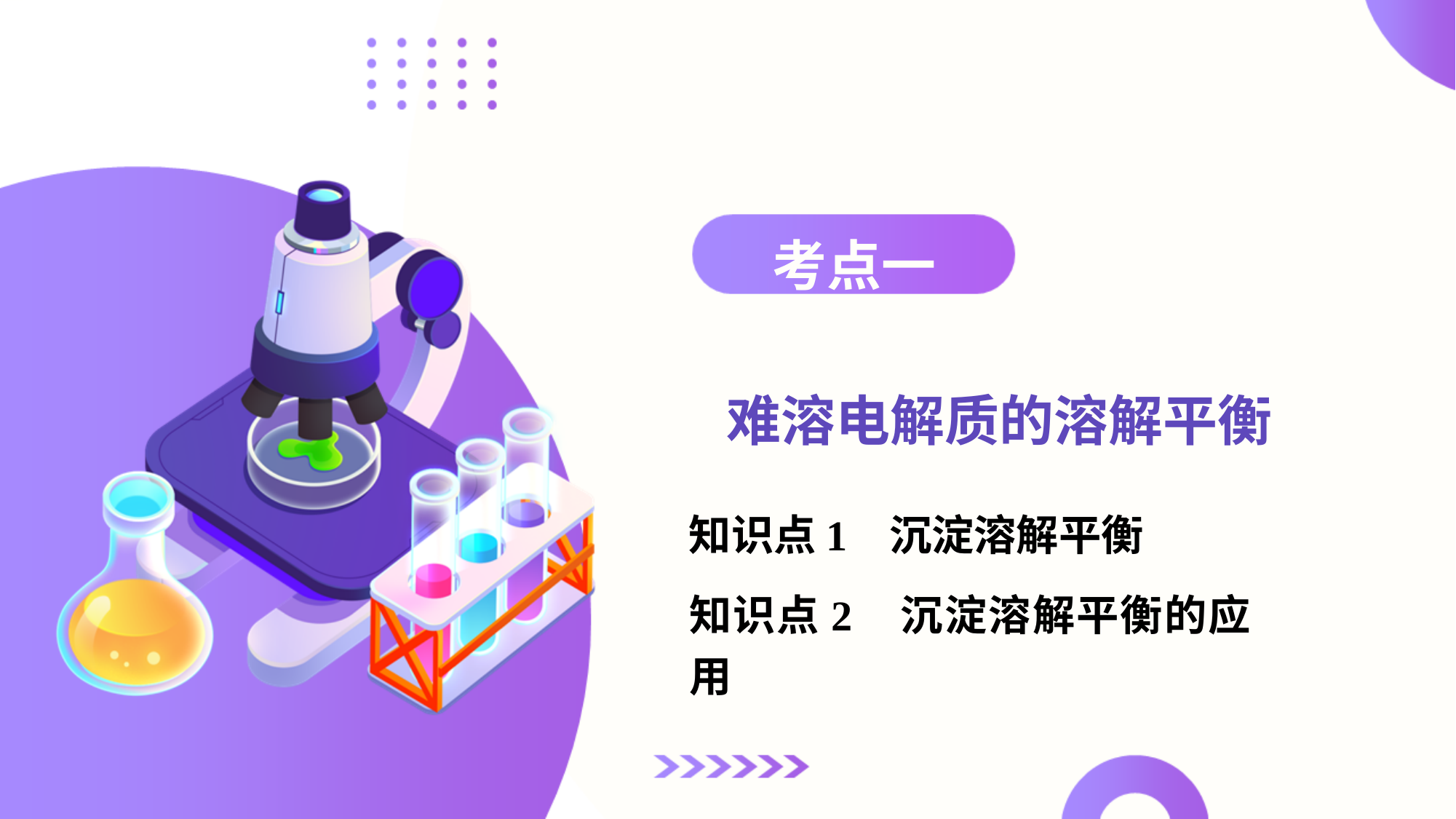

考点一
难溶电解质的溶解平衡
知识点1   沉淀溶解平衡
知识点2   沉淀溶解平衡的应用